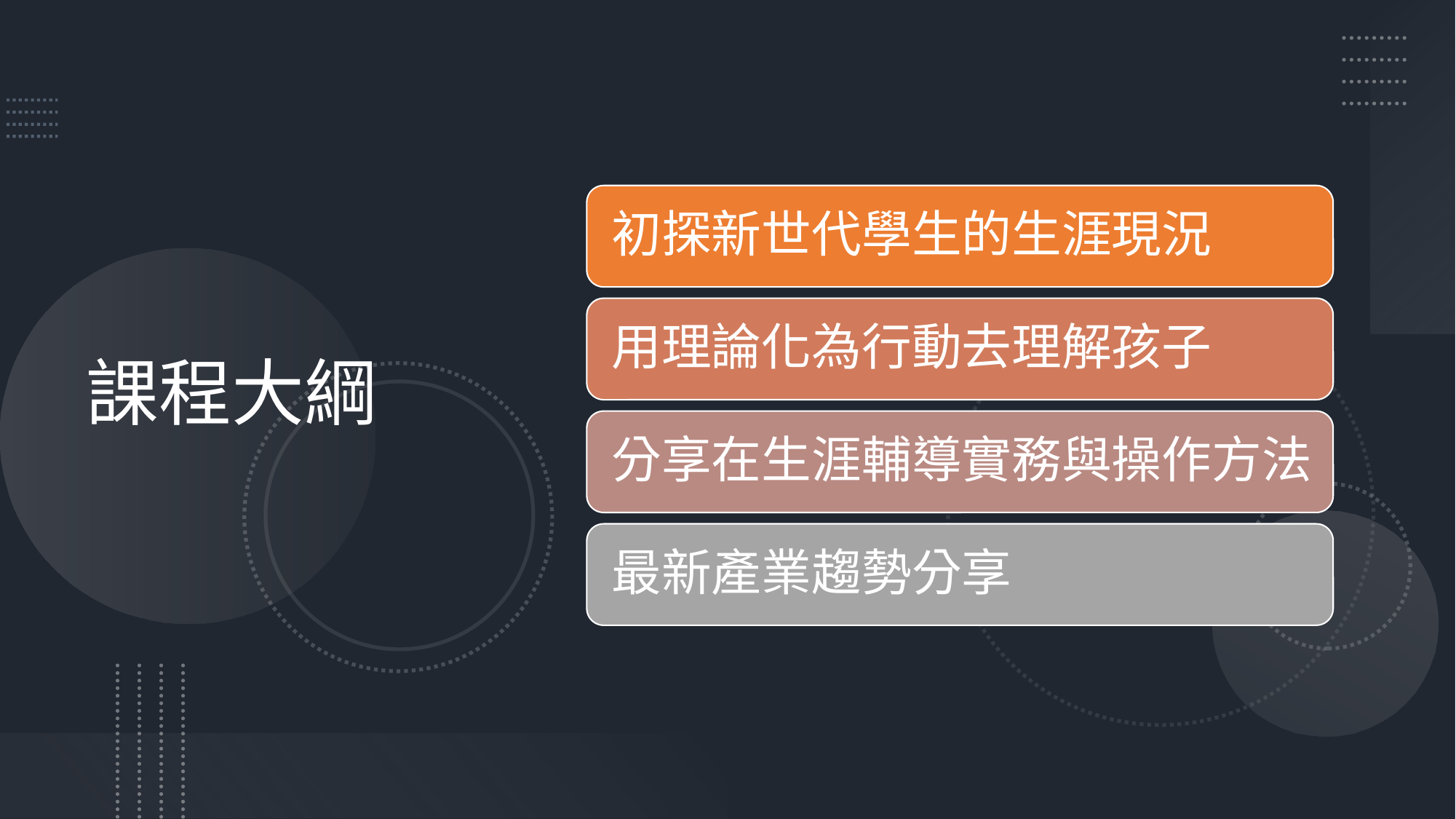

# 課程大綱
初探新世代學生的生涯現況
用理論化為行動去理解孩子
分享在生涯輔導實務與操作方法
最新產業趨勢分享